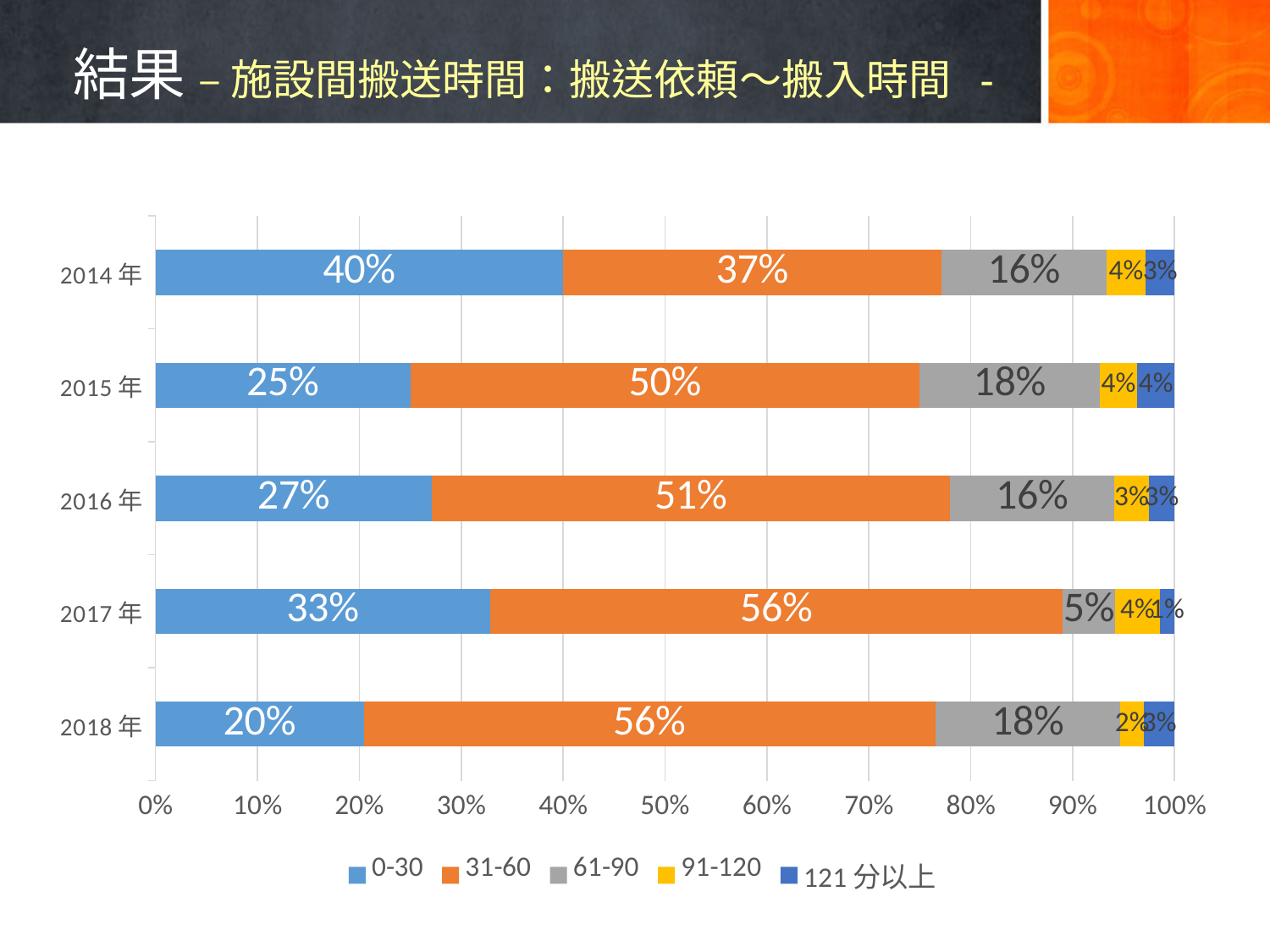

# 結果 – 施設間搬送時間：搬送依頼～搬入時間  -

### Chart

| Category | 0-30 | 31-60 | 61-90 | 91-120 | 121分以上 |
|---|---|---|---|---|---|
| 2018年 | 0.20454545454545456 | 0.5606060606060606 | 0.18181818181818182 | 0.022727272727272728 | 0.030303030303030304 |
| 2017年 | 0.3284671532846715 | 0.5620437956204379 | 0.051094890510948905 | 0.043795620437956206 | 0.014598540145985401 |
| 2016年 | 0.2711864406779661 | 0.5084745762711864 | 0.16101694915254236 | 0.03389830508474576 | 0.025423728813559324 |
| 2015年 | 0.25 | 0.5 | 0.17647058823529413 | 0.03676470588235294 | 0.03676470588235294 |
| 2014年 | 0.4 | 0.37142857142857144 | 0.1619047619047619 | 0.0380952380952381 | 0.02857142857142857 |